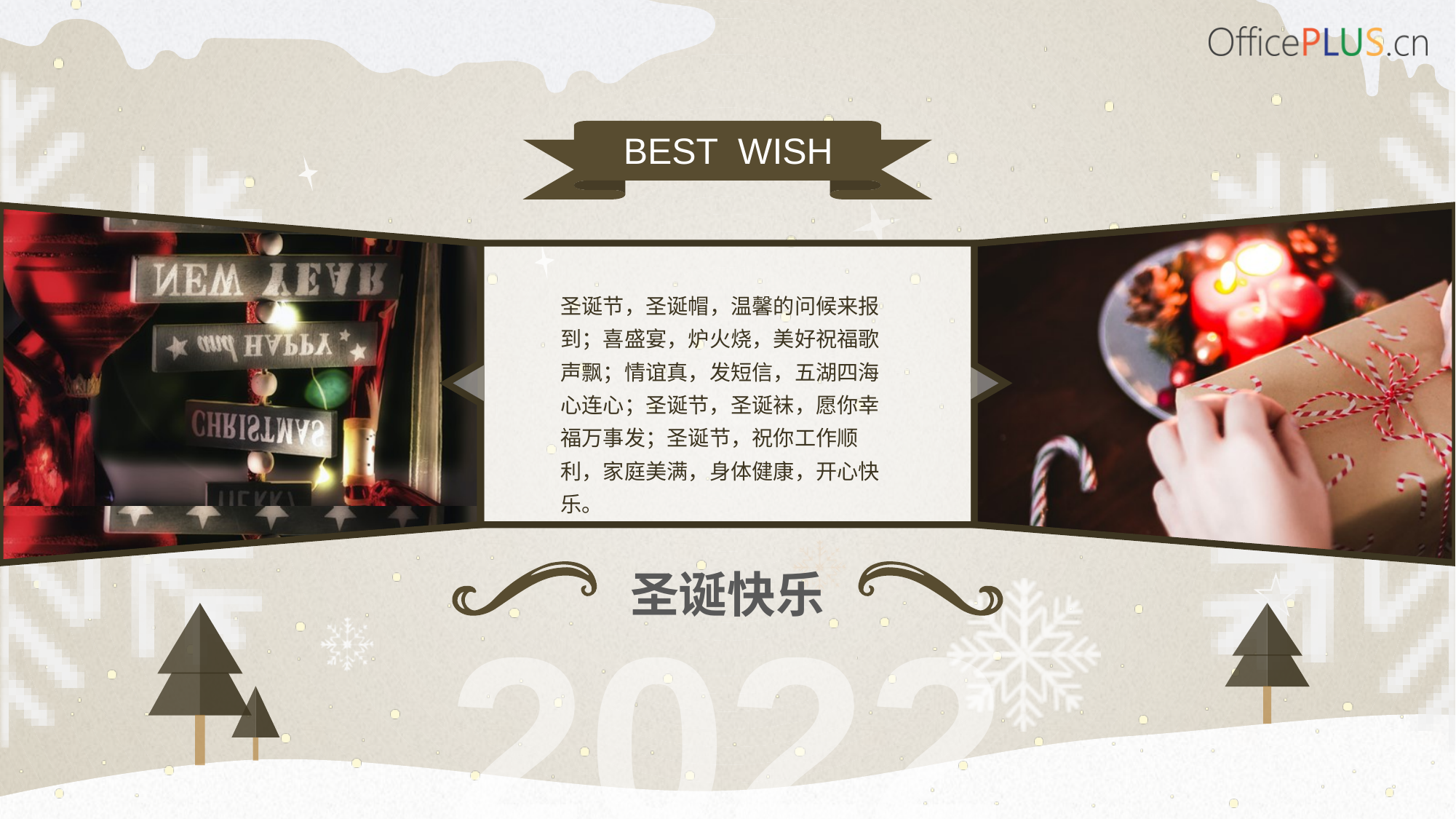

BEST  WISH

圣诞节，圣诞帽，温馨的问候来报到；喜盛宴，炉火烧，美好祝福歌声飘；情谊真，发短信，五湖四海心连心；圣诞节，圣诞袜，愿你幸福万事发；圣诞节，祝你工作顺利，家庭美满，身体健康，开心快乐。
圣诞快乐

2022